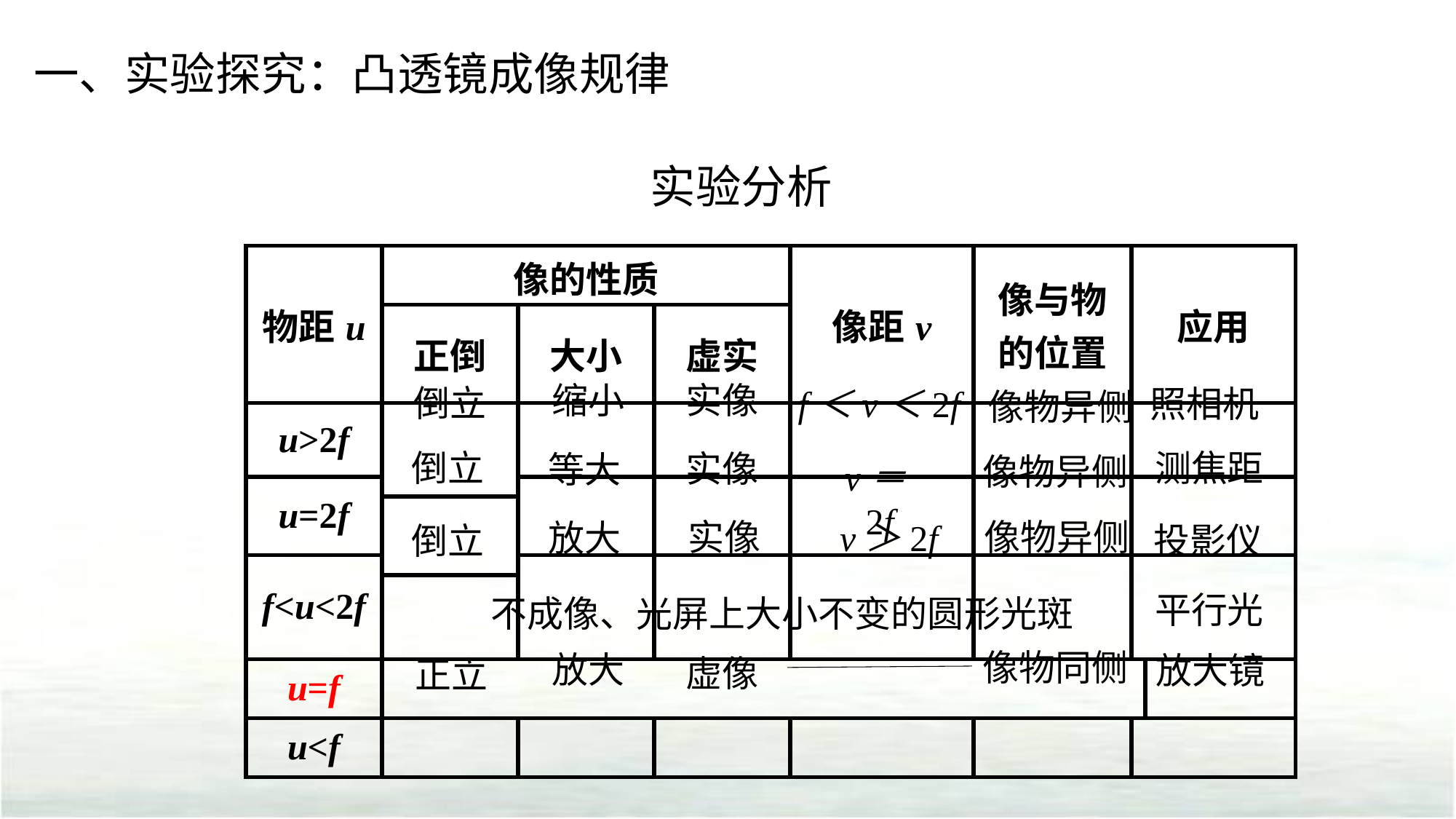

一、实验探究：凸透镜成像规律
实验分析
| 物距u | 像的性质 |  |  | 像距v | 像与物 的位置 | 应用 |  |
| --- | --- | --- | --- | --- | --- | --- | --- |
|  | 正倒 | 大小 | 虚实 |  |  |  |  |
| u>2f |  |  |  |  |  |  |  |
| u=2f |  |  |  |  |  |  |  |
|  |  |  |  |  |  |  |  |
| f<u<2f |  |  |  |  |  |  |  |
|  |  |  |  |  |  |  |  |
| u=f |  |  |  |  |  |  |  |
| u<f |  |  |  |  |  |  |  |
缩小
实像
倒立
f＜v＜2f
照相机
像物异侧
倒立
测焦距
实像
等大
像物异侧
v＝2f
像物异侧
实像
放大
v＞2f
倒立
投影仪
平行光
不成像、光屏上大小不变的圆形光斑
像物同侧
放大
放大镜
虚像
正立